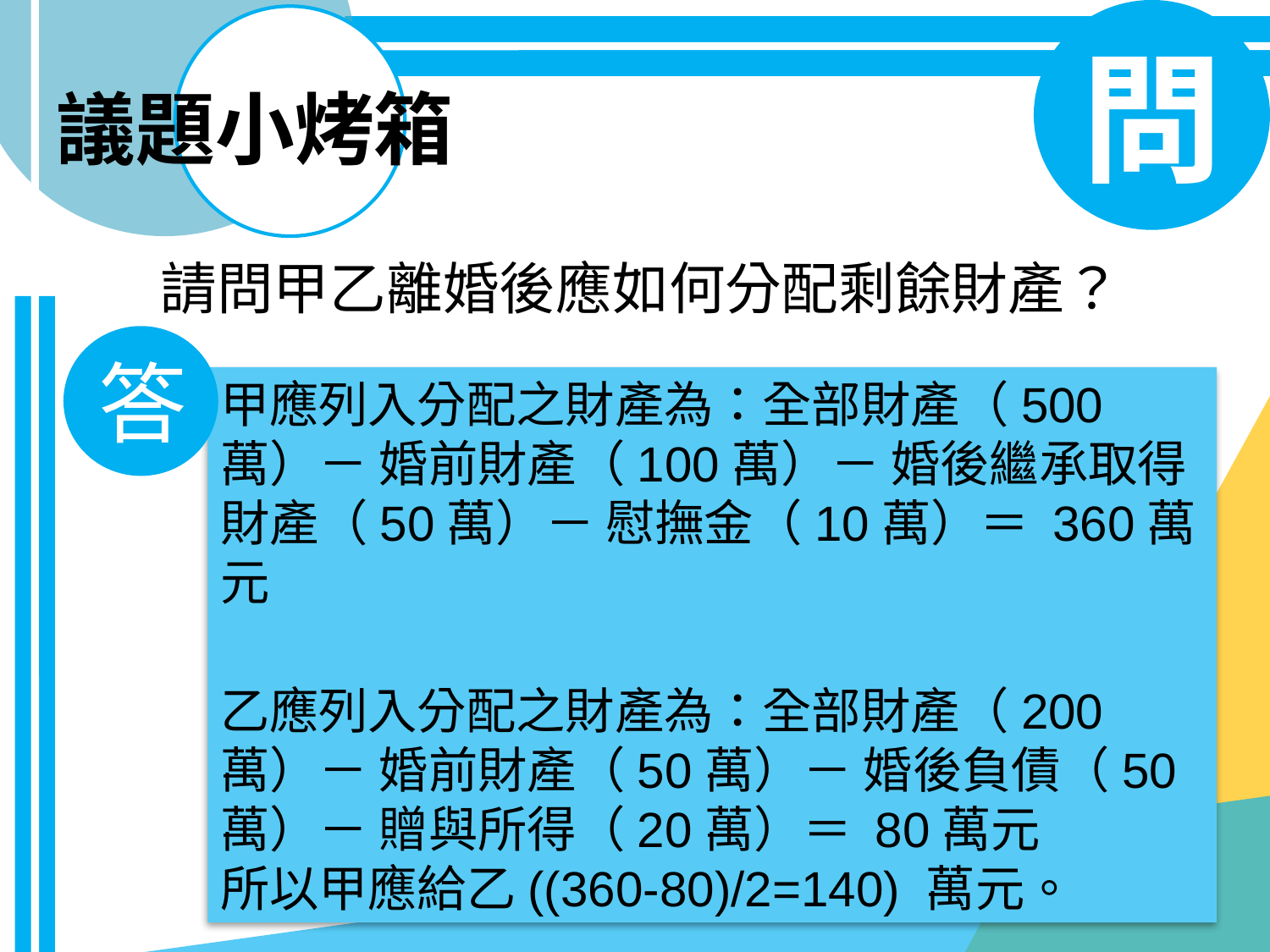

# 議題小烤箱
請問甲乙離婚後應如何分配剩餘財產？

答
甲應列入分配之財產為：全部財產（500萬）－ 婚前財產（100萬）－ 婚後繼承取得財產（50萬）－ 慰撫金（10萬）＝ 360萬元
乙應列入分配之財產為：全部財產（200萬）－ 婚前財產（50萬）－ 婚後負債（50萬）－ 贈與所得（20萬）＝ 80萬元
所以甲應給乙((360-80)/2=140) 萬元。